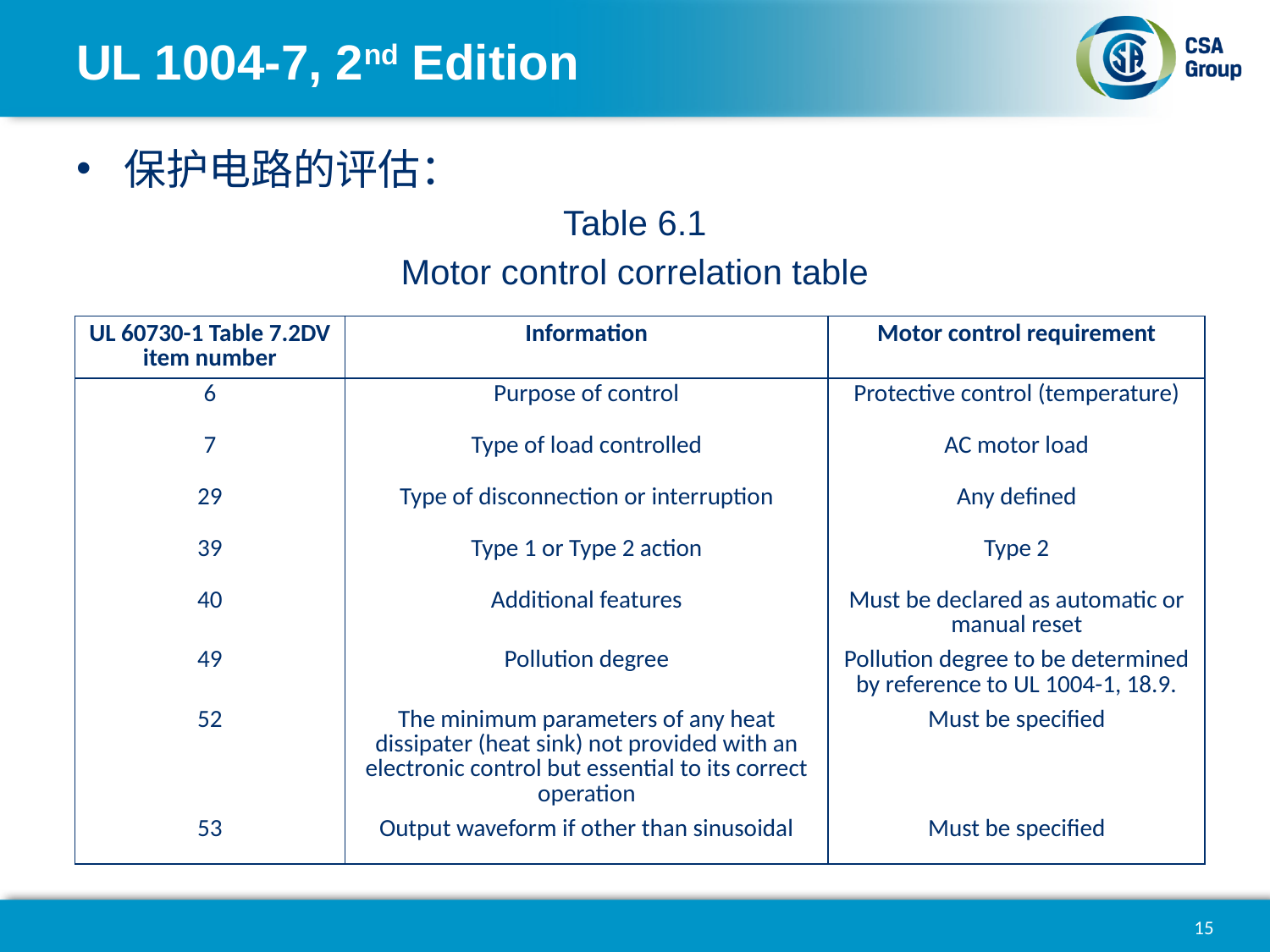

# UL 1004-7, 2nd Edition
保护电路的评估：
Table 6.1
Motor control correlation table
| UL 60730-1 Table 7.2DV item number | Information | Motor control requirement |
| --- | --- | --- |
| 6 | Purpose of control | Protective control (temperature) |
| 7 | Type of load controlled | AC motor load |
| 29 | Type of disconnection or interruption | Any defined |
| 39 | Type 1 or Type 2 action | Type 2 |
| 40 | Additional features | Must be declared as automatic or manual reset |
| 49 | Pollution degree | Pollution degree to be determined by reference to UL 1004-1, 18.9. |
| 52 | The minimum parameters of any heat dissipater (heat sink) not provided with an electronic control but essential to its correct operation | Must be specified |
| 53 | Output waveform if other than sinusoidal | Must be specified |
15